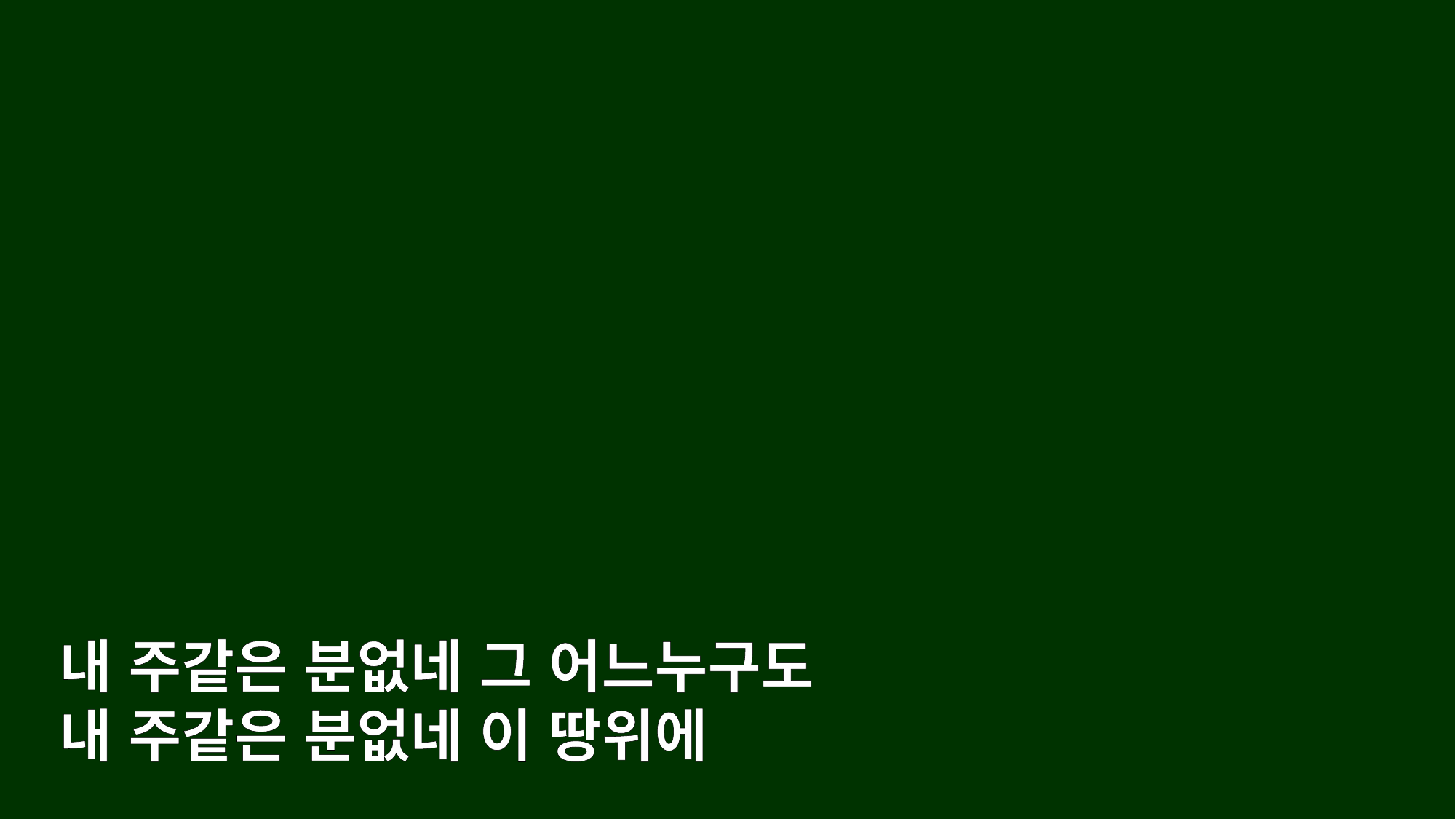

내 주같은 분없네 그 어느누구도
내 주같은 분없네 이 땅위에